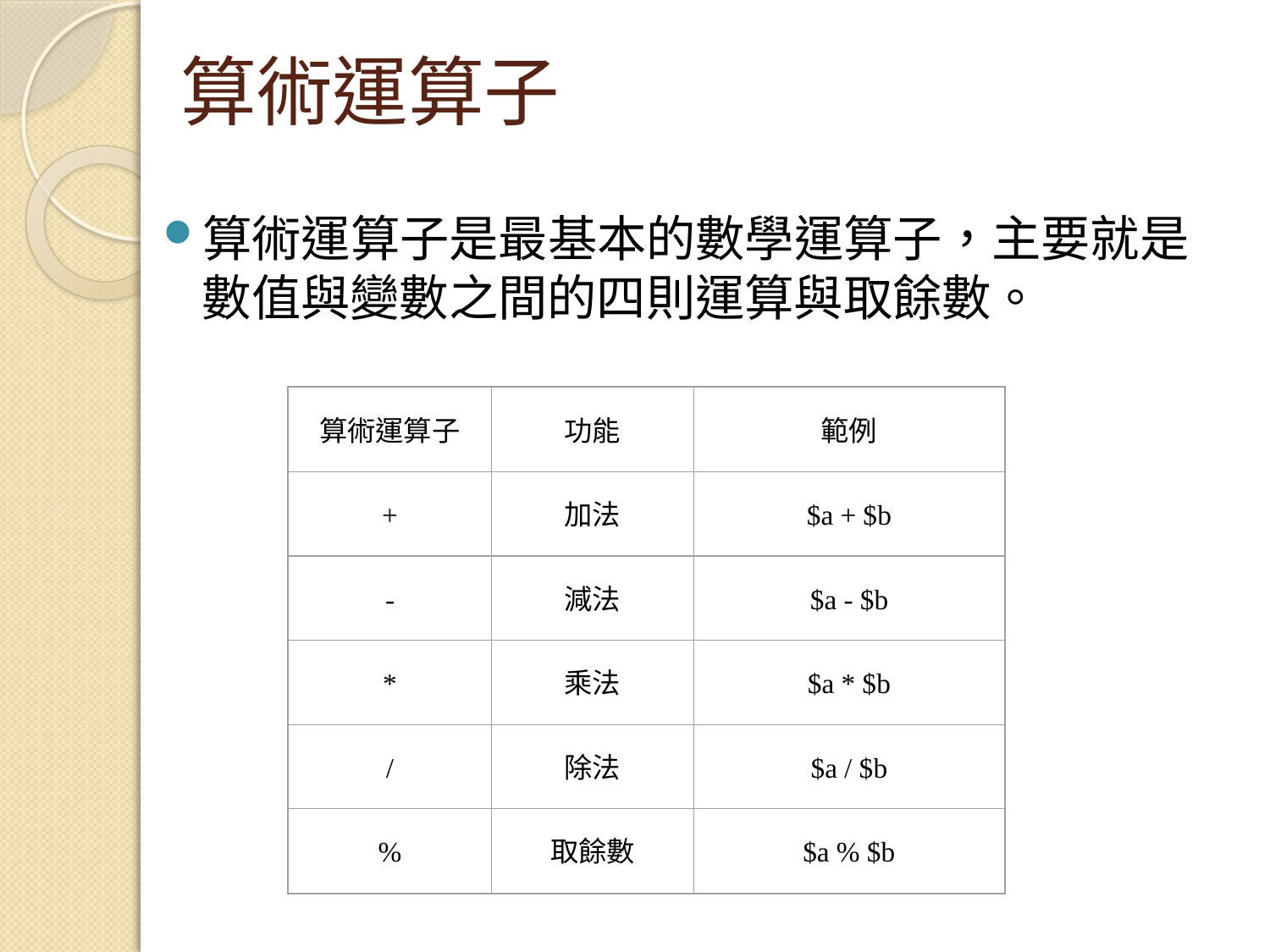

# 算術運算子
算術運算子是最基本的數學運算子，主要就是數值與變數之間的四則運算與取餘數。

算術運算子

功能

範例

+

加法

$a + $b

-

減法

$a - $b

*

乘法

$a * $b

/

除法

$a / $b

%

取餘數

$a % $b